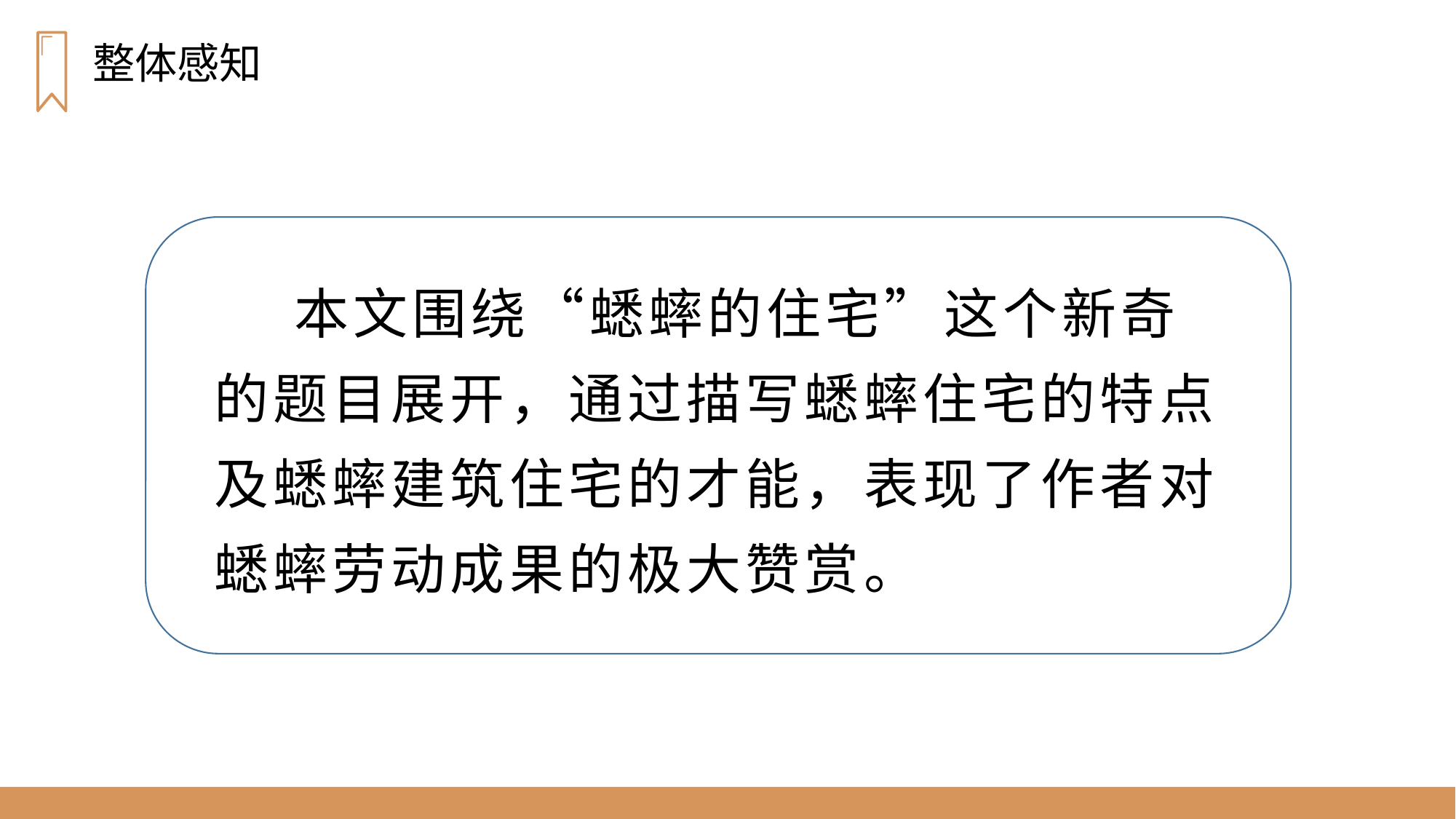

整体感知

    本文围绕“蟋蟀的住宅”这个新奇的题目展开，通过描写蟋蟀住宅的特点及蟋蟀建筑住宅的才能，表现了作者对蟋蟀劳动成果的极大赞赏。